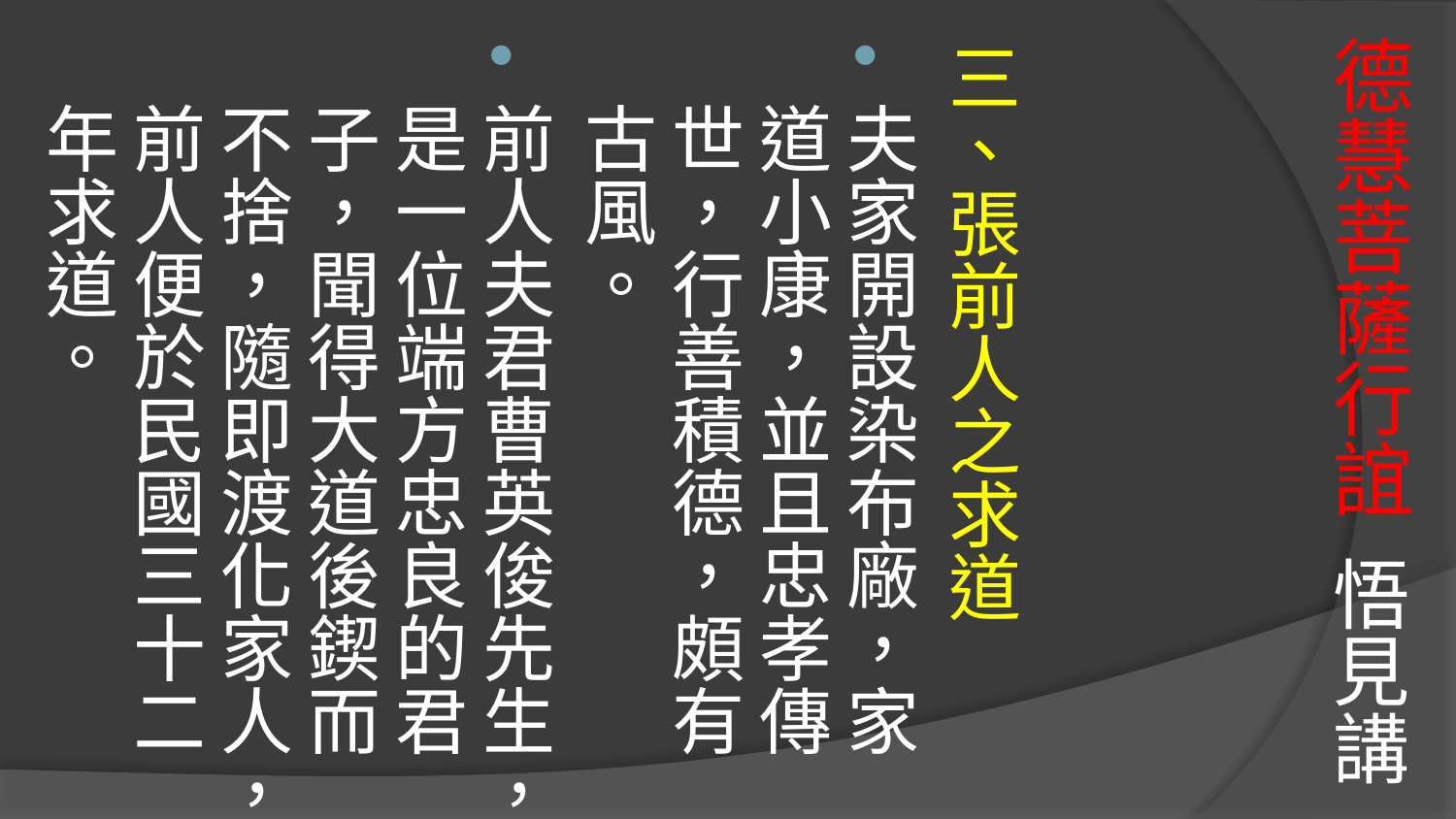

三、張前人之求道
夫家開設染布廠，家道小康，並且忠孝傳世，行善積德，頗有古風。
前人夫君曹英俊先生，是一位端方忠良的君子，聞得大道後鍥而不捨，隨即渡化家人，前人便於民國三十二年求道。
# 德慧菩薩行誼  悟見講